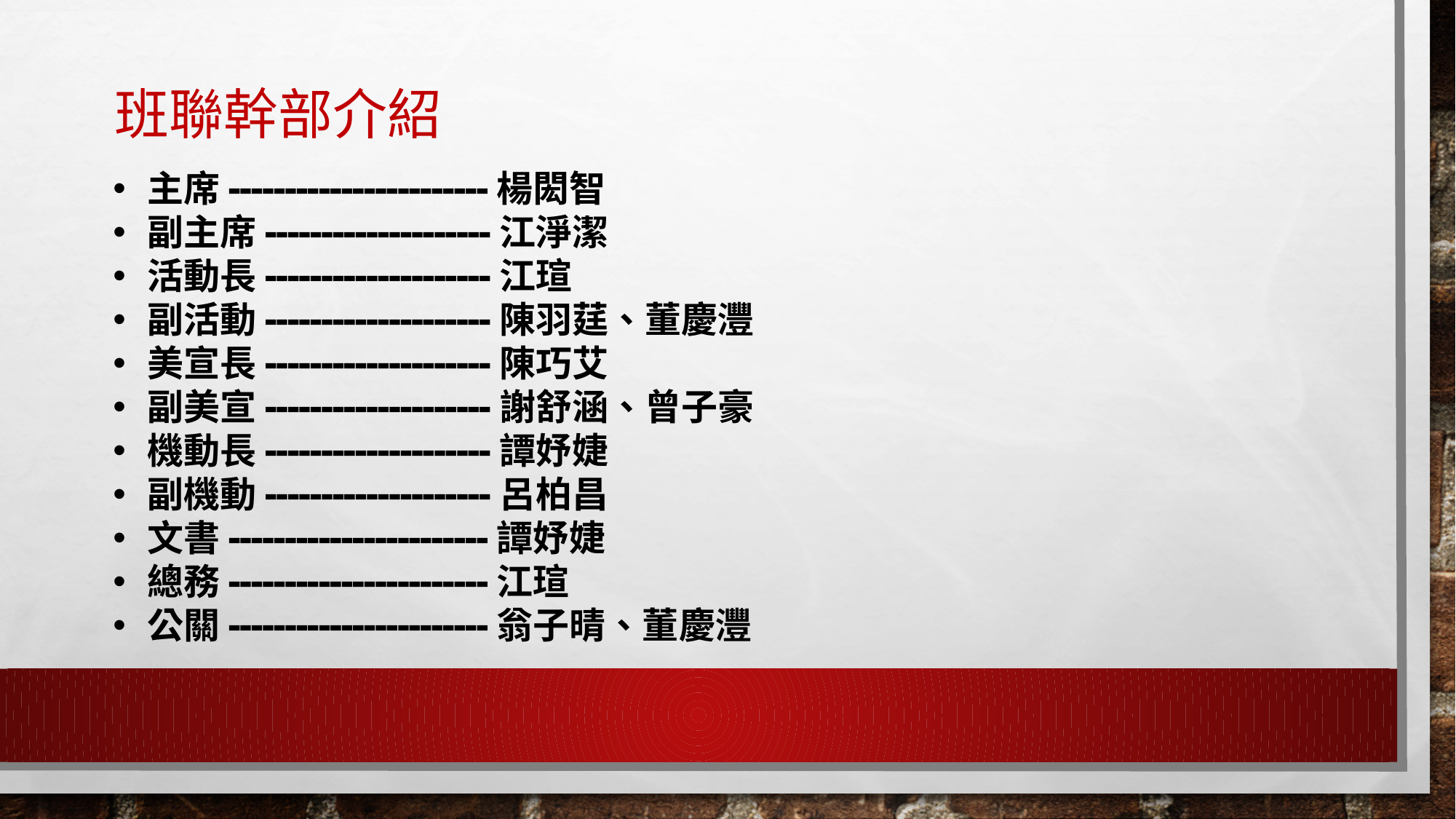

班聯幹部介紹

主席-----------------------楊閎智
副主席--------------------江淨潔
活動長--------------------江瑄
副活動--------------------陳羽莛、董慶灃
美宣長--------------------陳巧艾
副美宣--------------------謝舒涵、曾子豪
機動長--------------------譚妤婕
副機動--------------------呂柏昌
文書-----------------------譚妤婕
總務-----------------------江瑄
公關-----------------------翁子晴、董慶灃